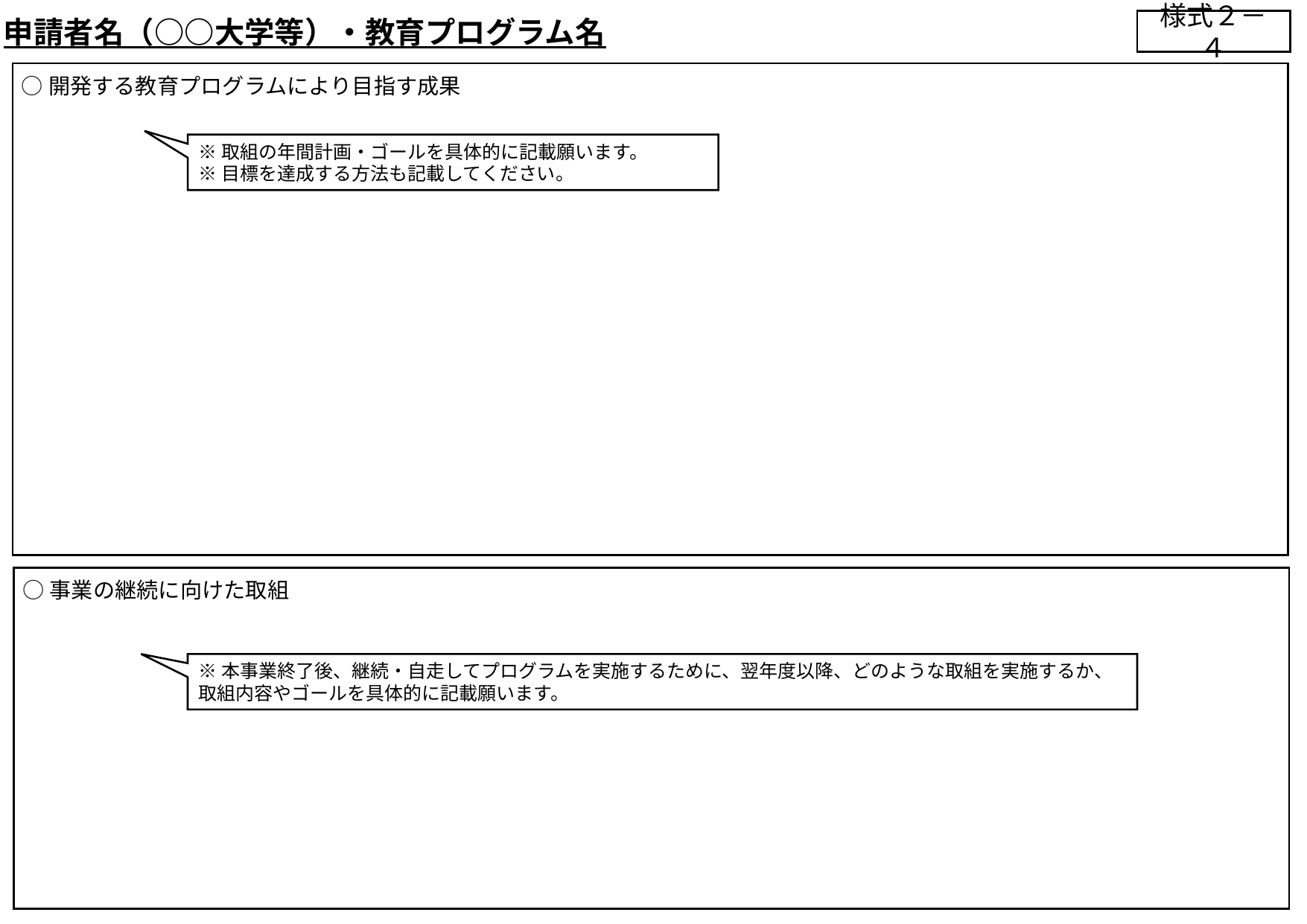

様式２－４
# 申請者名（○○大学等）・教育プログラム名
○開発する教育プログラムにより目指す成果

※取組の年間計画・ゴールを具体的に記載願います。
※目標を達成する方法も記載してください。
○事業の継続に向けた取組

※本事業終了後、継続・自走してプログラムを実施するために、翌年度以降、どのような取組を実施するか、
取組内容やゴールを具体的に記載願います。